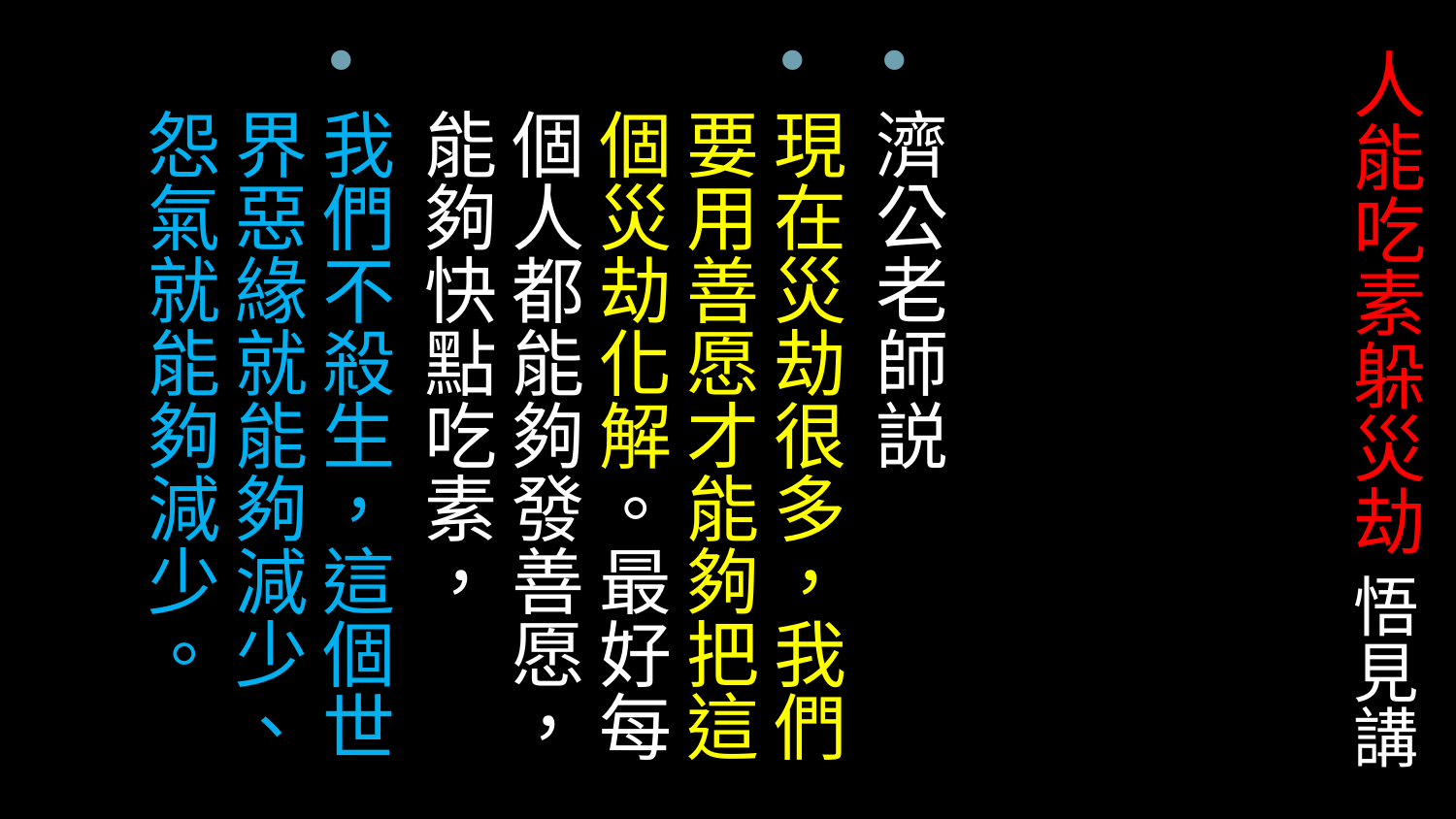

# 人能吃素躲災劫 悟見講
濟公老師説
現在災劫很多，我們要用善愿才能夠把這個災劫化解。最好每個人都能夠發善愿，能夠快點吃素，
我們不殺生，這個世界惡緣就能夠減少、怨氣就能夠減少。